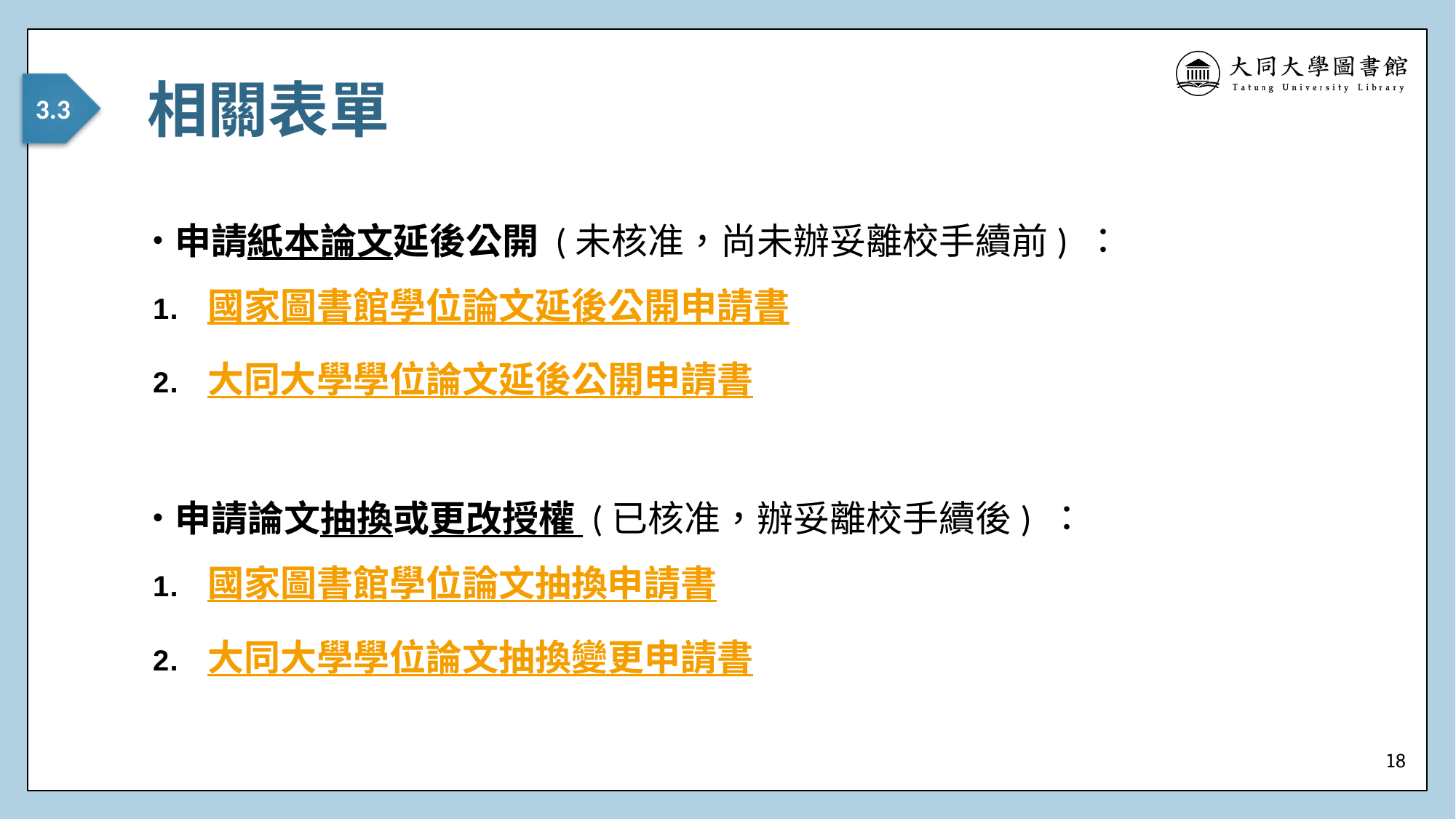

# 相關表單
3.3
申請紙本論文延後公開 (未核准，尚未辦妥離校手續前) ：
國家圖書館學位論文延後公開申請書
大同大學學位論文延後公開申請書

申請論文抽換或更改授權 (已核准，辦妥離校手續後) ：
國家圖書館學位論文抽換申請書
大同大學學位論文抽換變更申請書
18